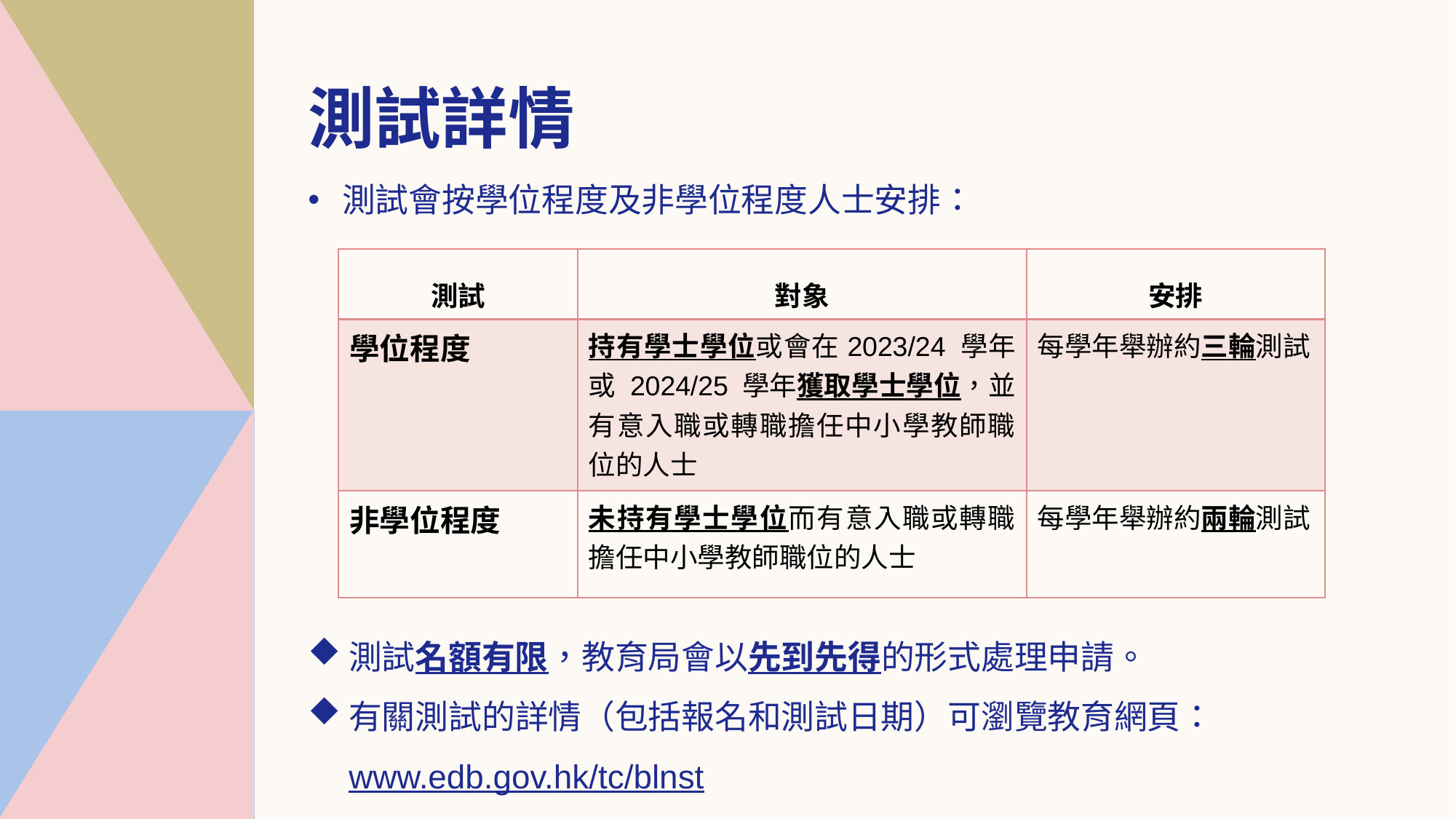

測試詳情
測試會按學位程度及非學位程度人士安排：
| 測試 | 對象 | 安排 |
| --- | --- | --- |
| 學位程度 | 持有學士學位或會在2023/24 學年或 2024/25 學年獲取學士學位，並有意入職或轉職擔任中小學教師職位的人士 | 每學年舉辦約三輪測試 |
| 非學位程度 | 未持有學士學位而有意入職或轉職擔任中小學教師職位的人士 | 每學年舉辦約兩輪測試 |
測試名額有限，教育局會以先到先得的形式處理申請。
有關測試的詳情（包括報名和測試日期）可瀏覽教育網頁：www.edb.gov.hk/tc/blnst